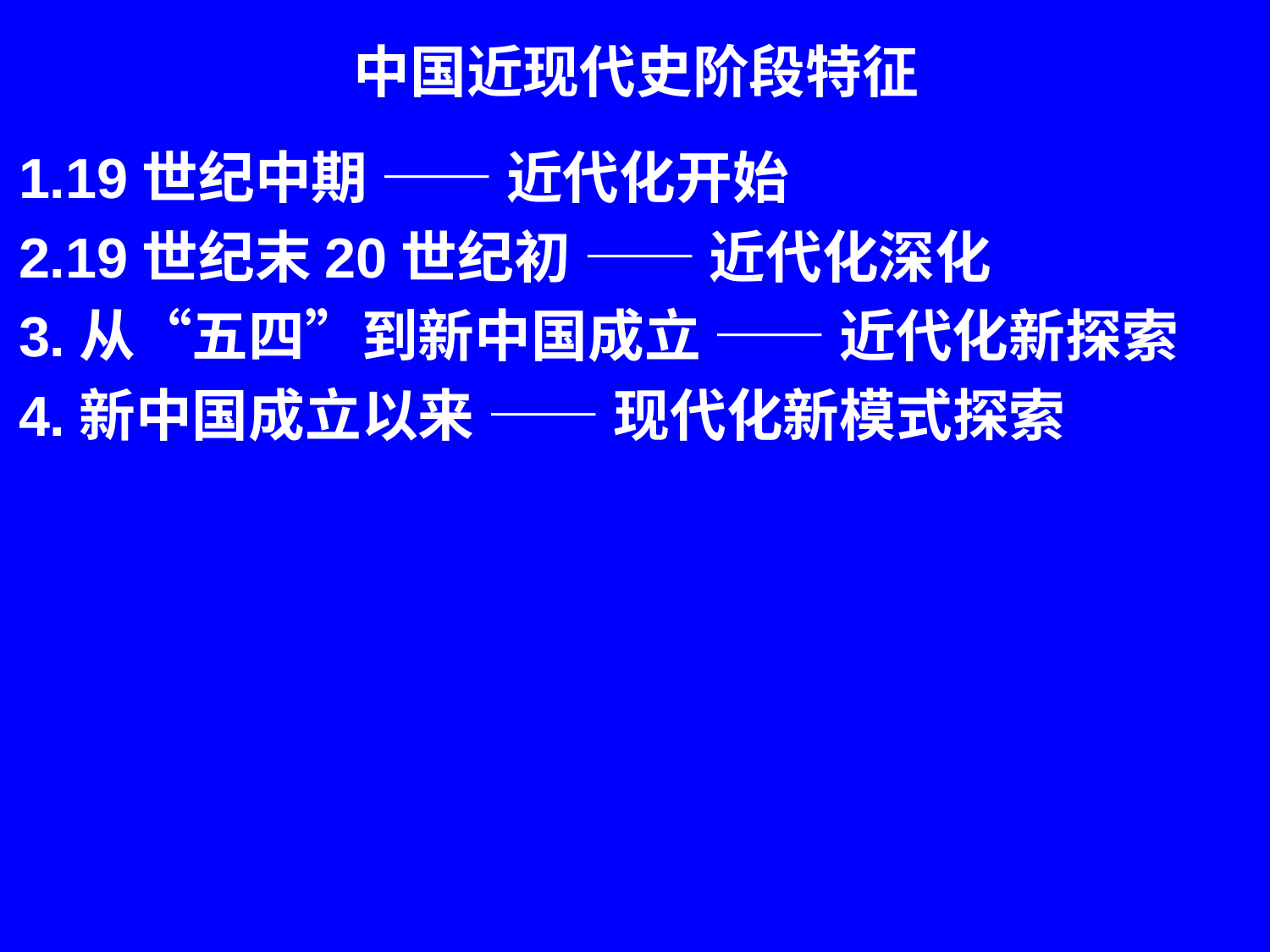

# 中国近现代史阶段特征
1.19世纪中期 —— 近代化开始
2.19世纪末20世纪初 —— 近代化深化
3.从“五四”到新中国成立 —— 近代化新探索
4.新中国成立以来 —— 现代化新模式探索